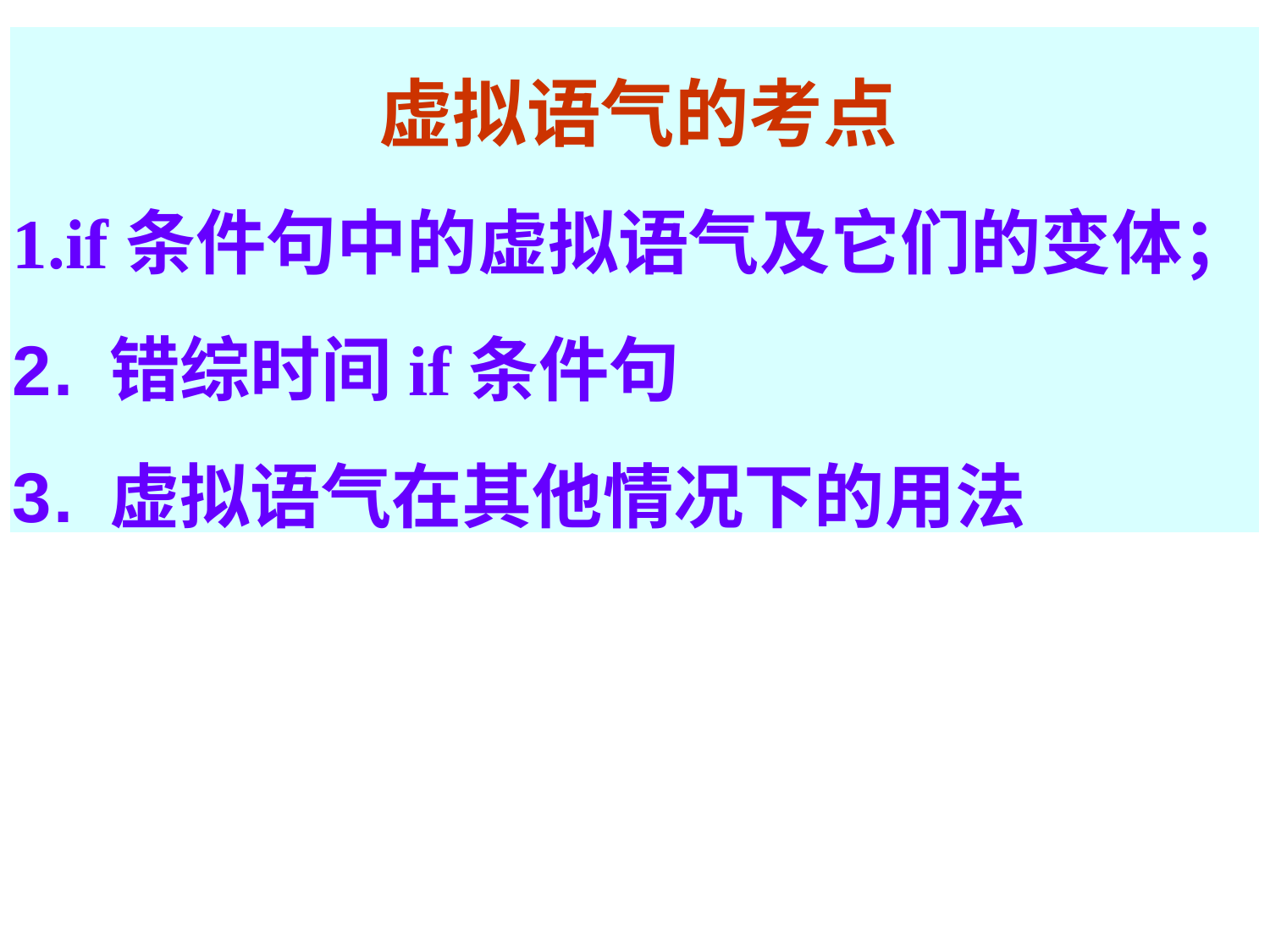

虚拟语气的考点
if条件句中的虚拟语气及它们的变体；
 错综时间if条件句
 虚拟语气在其他情况下的用法